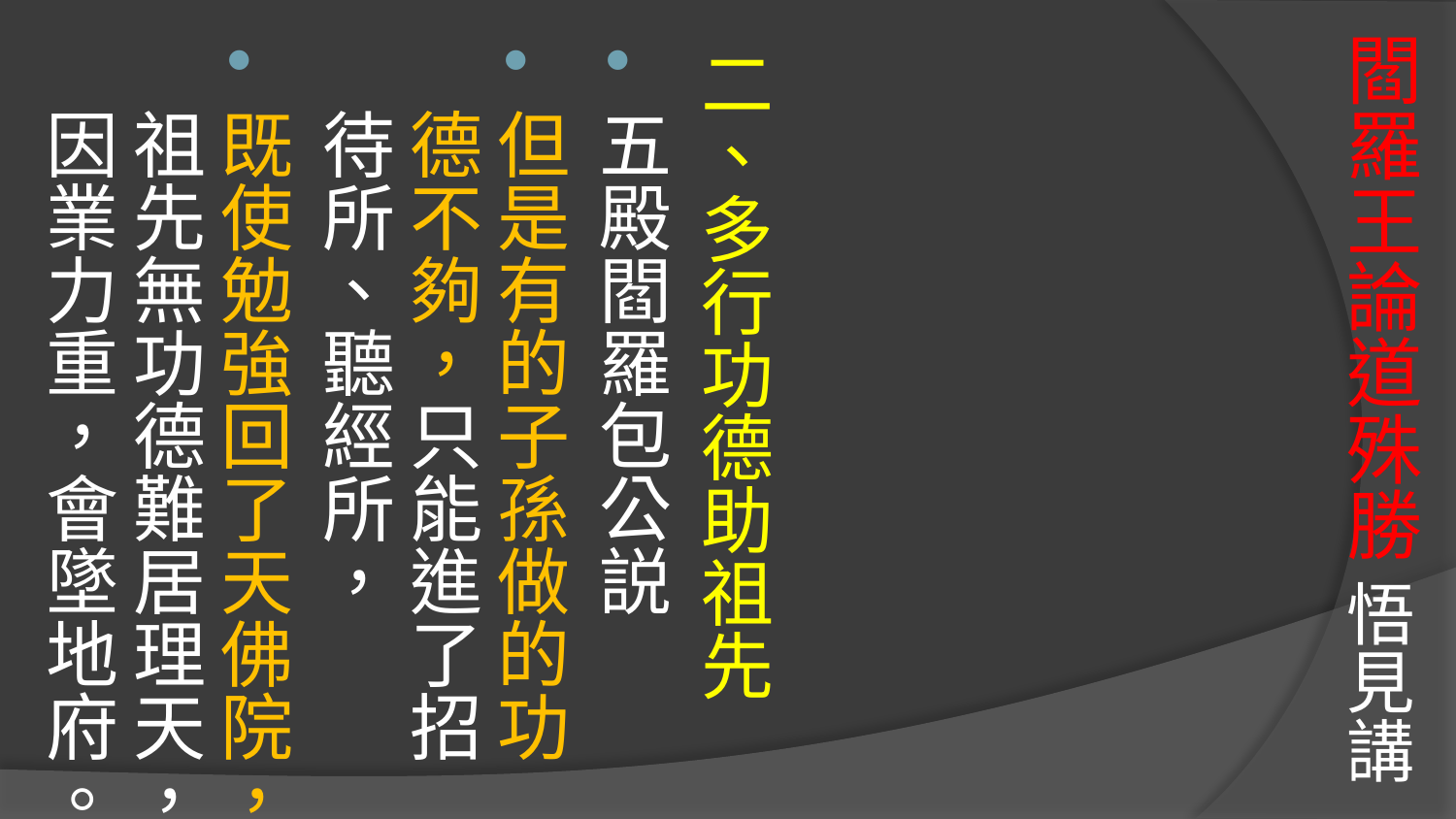

# 閻羅王論道殊勝 悟見講
二、多行功德助祖先
五殿閻羅包公説
但是有的子孫做的功德不夠，只能進了招待所、聽經所，
既使勉強回了天佛院，祖先無功德難居理天，因業力重，會墜地府。